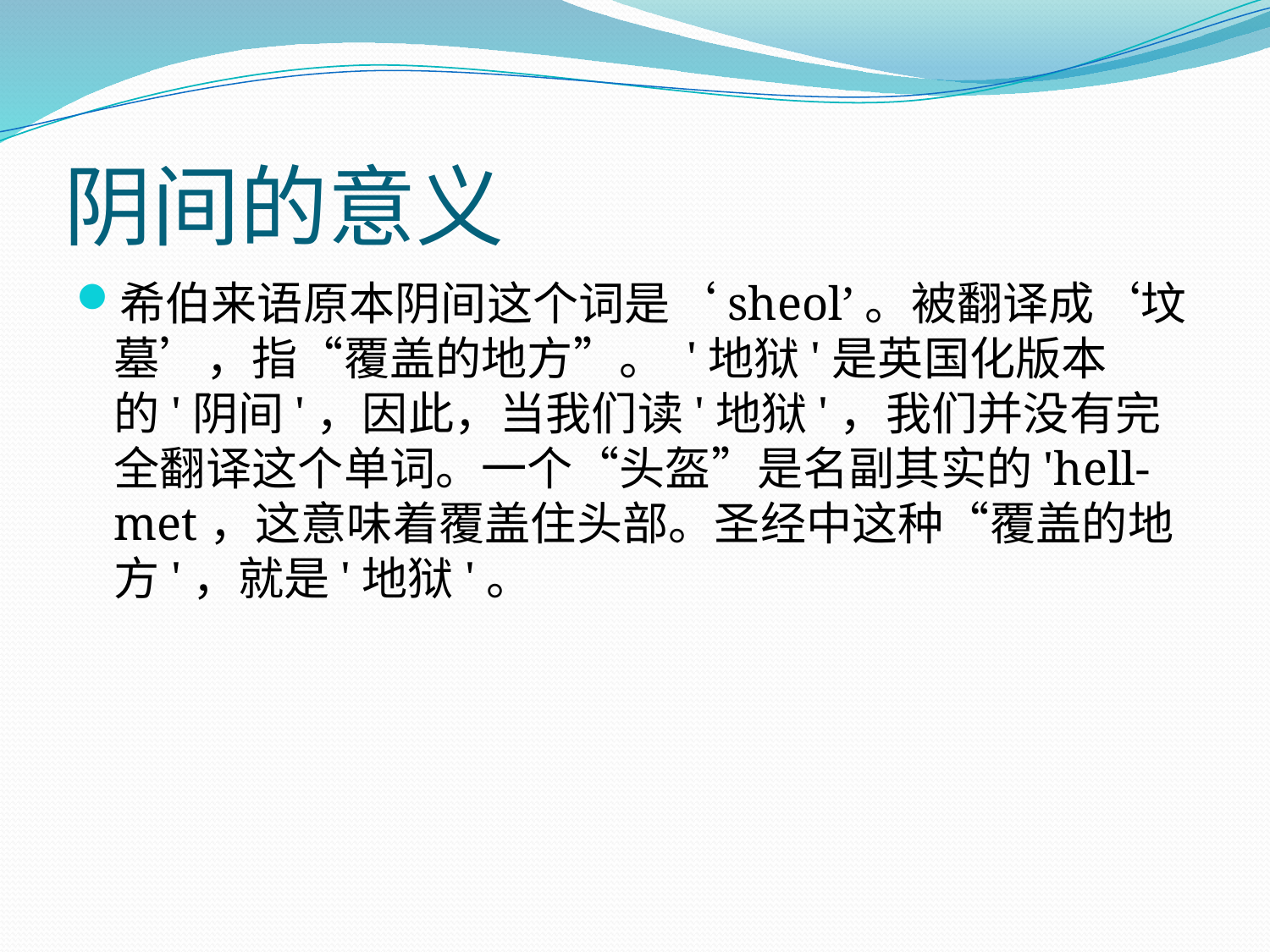

# 阴间的意义
希伯来语原本阴间这个词是‘sheol’。被翻译成‘坟墓’，指“覆盖的地方”。 '地狱'是英国化版本的'阴间'，因此，当我们读'地狱'，我们并没有完全翻译这个单词。一个“头盔”是名副其实的'hell-met，这意味着覆盖住头部。圣经中这种“覆盖的地方'，就是'地狱'。